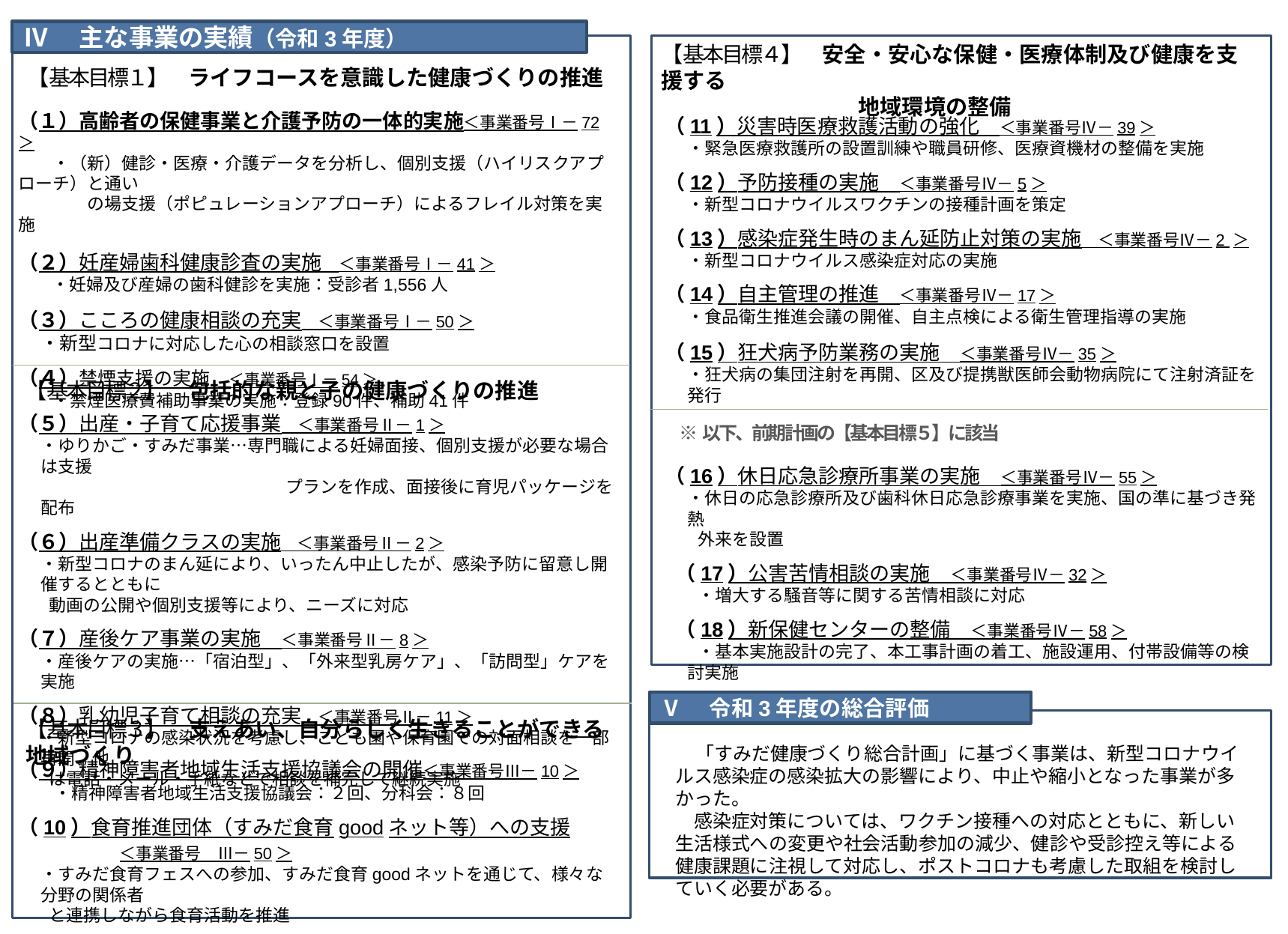

Ⅳ　主な事業の実績（令和3年度）

【基本目標４】　安全・安心な保健・医療体制及び健康を支援する
　　　　　　　　　地域環境の整備

【基本目標１】　ライフコースを意識した健康づくりの推進

（11）災害時医療救護活動の強化　＜事業番号Ⅳ－39＞
・緊急医療救護所の設置訓練や職員研修、医療資機材の整備を実施

（12）予防接種の実施　＜事業番号Ⅳ－5＞
・新型コロナウイルスワクチンの接種計画を策定

（13）感染症発生時のまん延防止対策の実施　＜事業番号Ⅳ－2 ＞
・新型コロナウイルス感染症対応の実施

（14）自主管理の推進　＜事業番号Ⅳ－17＞
・食品衛生推進会議の開催、自主点検による衛生管理指導の実施

（15）狂犬病予防業務の実施　＜事業番号Ⅳ－35＞
・狂犬病の集団注射を再開、区及び提携獣医師会動物病院にて注射済証を発行

（１）高齢者の保健事業と介護予防の一体的実施＜事業番号Ⅰ－72＞
　　・（新）健診・医療・介護データを分析し、個別支援（ハイリスクアプローチ）と通い
　　　　の場支援（ポピュレーションアプローチ）によるフレイル対策を実施

（２）妊産婦歯科健康診査の実施　＜事業番号Ⅰ－41＞
　　・妊婦及び産婦の歯科健診を実施：受診者1,556人

（３）こころの健康相談の充実　＜事業番号Ⅰ－50＞
・新型コロナに対応した心の相談窓口を設置

（４）禁煙支援の実施　＜事業番号Ⅰ－54＞
　　・禁煙医療費補助事業の実施：登録90件、補助41件
【基本目標２】　包括的な親と子の健康づくりの推進
（５）出産・子育て応援事業　＜事業番号Ⅱ－1＞
・ゆりかご・すみだ事業…専門職による妊婦面接、個別支援が必要な場合は支援
　　　　　　　　　　　　　　 プランを作成、面接後に育児パッケージを配布

（６）出産準備クラスの実施　＜事業番号Ⅱ－2＞
・新型コロナのまん延により、いったん中止したが、感染予防に留意し開催するとともに
 動画の公開や個別支援等により、ニーズに対応

（７）産後ケア事業の実施　＜事業番号Ⅱ－8＞
・産後ケアの実施…「宿泊型」、「外来型乳房ケア」、「訪問型」ケアを実施

（８）乳幼児子育て相談の充実　＜事業番号Ⅱ－11＞
・新型コロナの感染状況を考慮し、こども園や保育園での対面相談を一部再開、他
 は電話・メール・手紙などで相談を補完して継続実施
※以下、前期計画の【基本目標５】に該当
（16）休日応急診療所事業の実施　＜事業番号Ⅳ－55＞
・休日の応急診療所及び歯科休日応急診療事業を実施、国の準に基づき発熱
外来を設置

（17）公害苦情相談の実施　＜事業番号Ⅳ－32＞
・増大する騒音等に関する苦情相談に対応

（18）新保健センターの整備　＜事業番号Ⅳ－58＞
・基本実施設計の完了、本工事計画の着工、施設運用、付帯設備等の検討実施
Ⅴ　令和3年度の総合評価
【基本目標３】　支えあい、自分らしく生きることができる地域づくり

（９）精神障害者地域生活支援協議会の開催＜事業番号Ⅲ－10＞
　　・精神障害者地域生活支援協議会：２回、分科会：８回

（10）食育推進団体（すみだ食育goodネット等）への支援
　　　　　＜事業番号　Ⅲ－50＞
・すみだ食育フェスへの参加、すみだ食育goodネットを通じて、様々な分野の関係者
 と連携しながら食育活動を推進
　「すみだ健康づくり総合計画」に基づく事業は、新型コロナウイルス感染症の感染拡大の影響により、中止や縮小となった事業が多かった。
　感染症対策については、ワクチン接種への対応とともに、新しい生活様式への変更や社会活動参加の減少、健診や受診控え等による健康課題に注視して対応し、ポストコロナも考慮した取組を検討していく必要がある。